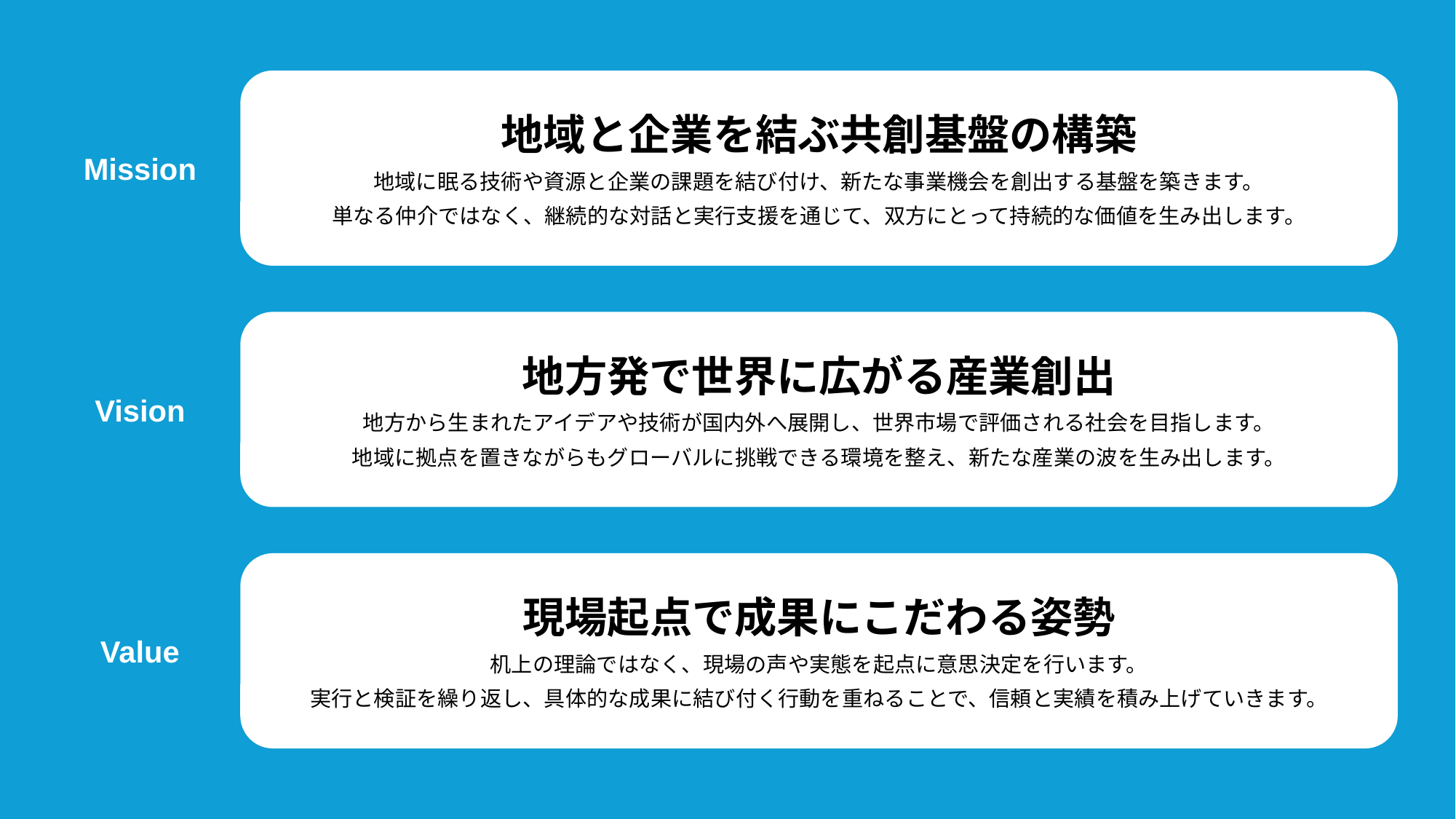

Mission
地域と企業を結ぶ共創基盤の構築
地域に眠る技術や資源と企業の課題を結び付け、新たな事業機会を創出する基盤を築きます。
単なる仲介ではなく、継続的な対話と実行支援を通じて、双方にとって持続的な価値を生み出します。
Vision
地方発で世界に広がる産業創出
地方から生まれたアイデアや技術が国内外へ展開し、世界市場で評価される社会を目指します。
地域に拠点を置きながらもグローバルに挑戦できる環境を整え、新たな産業の波を生み出します。
Value
現場起点で成果にこだわる姿勢
机上の理論ではなく、現場の声や実態を起点に意思決定を行います。
実行と検証を繰り返し、具体的な成果に結び付く行動を重ねることで、信頼と実績を積み上げていきます。